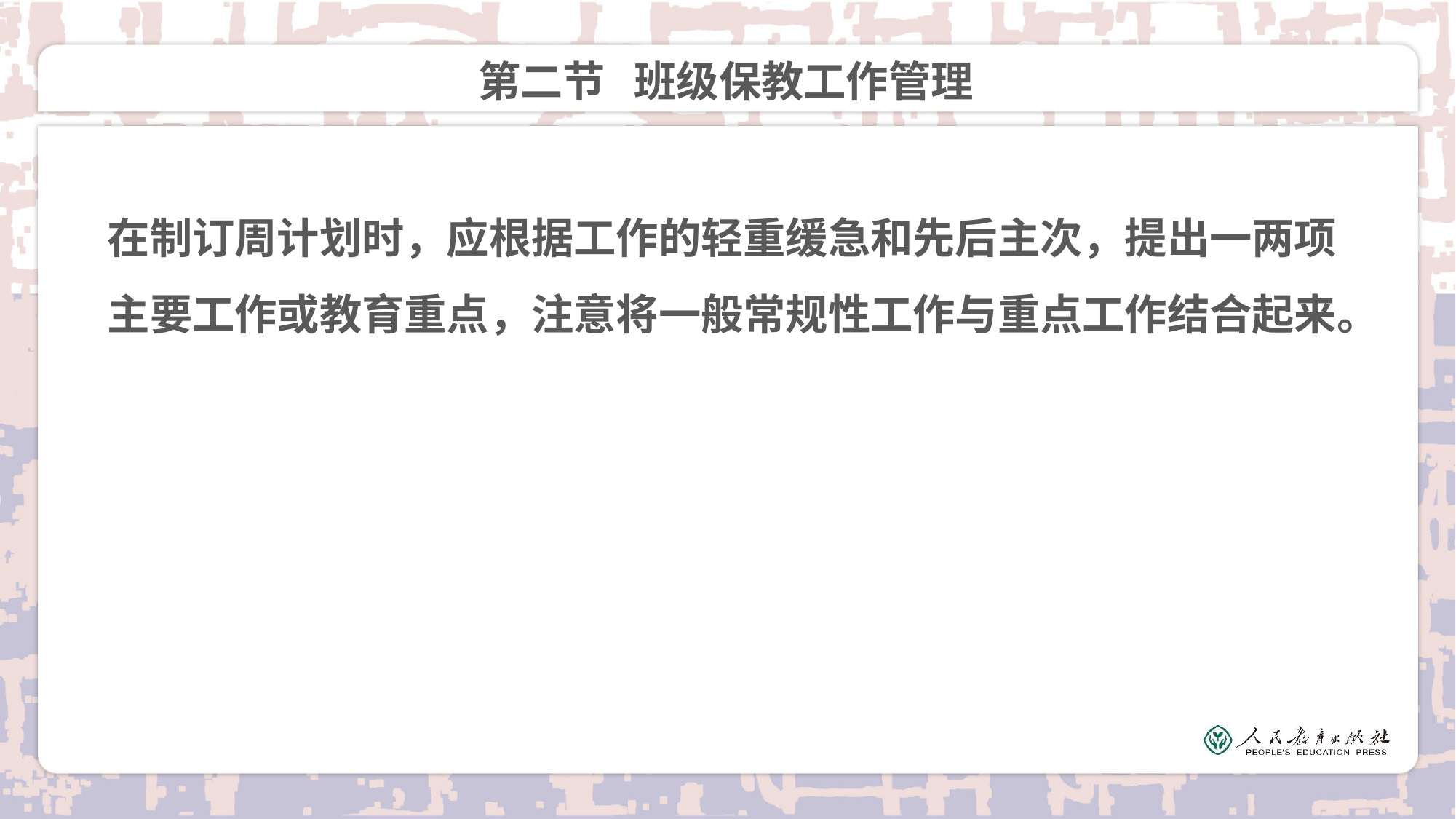

# 第二节   班级保教工作管理
在制订周计划时，应根据工作的轻重缓急和先后主次，提出一两项主要工作或教育重点，注意将一般常规性工作与重点工作结合起来。